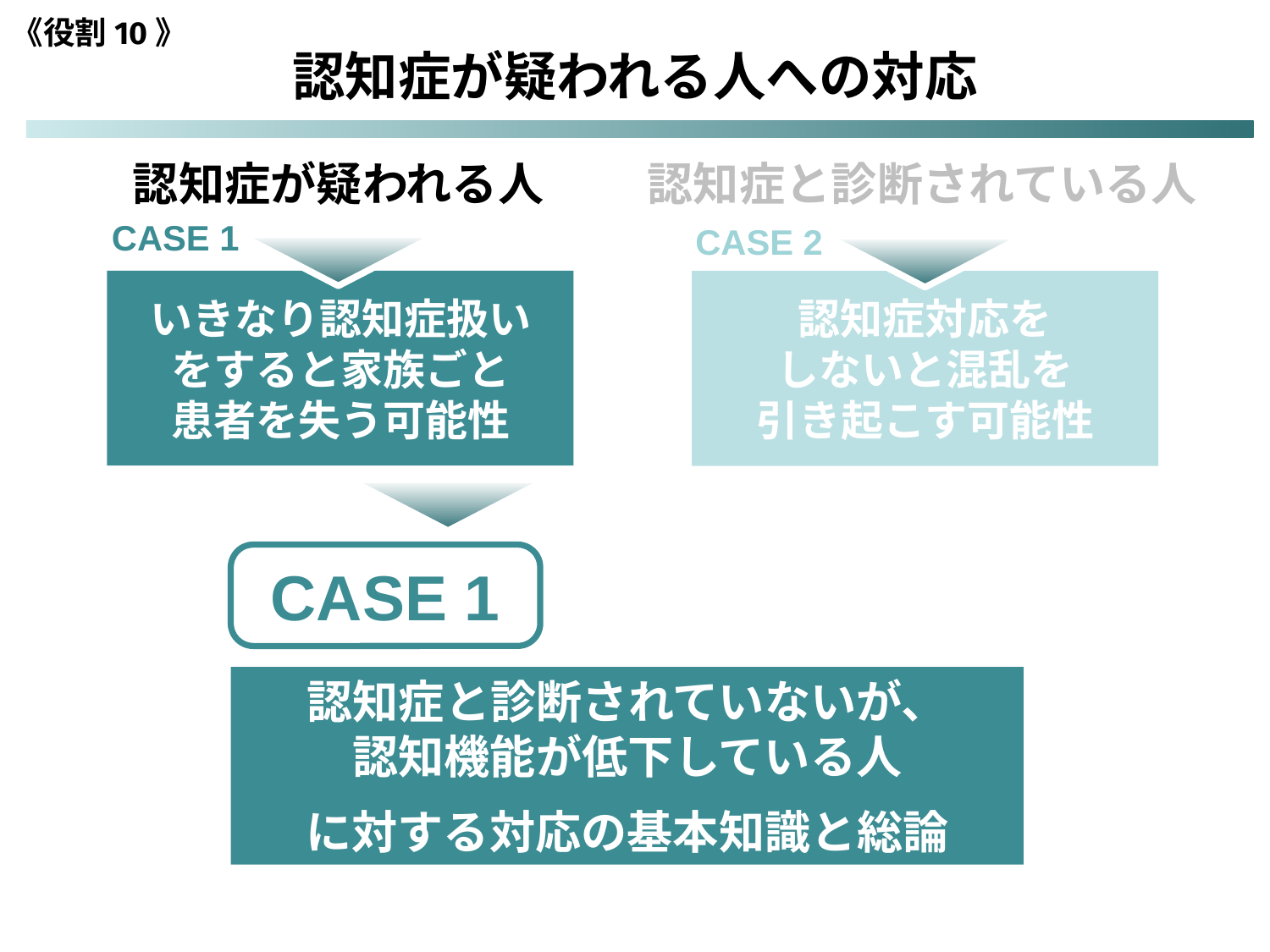

《役割10》
認知症が疑われる人への対応

認知症が疑われる人
認知症と診断されている人
CASE 1
CASE 2

いきなり認知症扱い
をすると家族ごと
患者を失う可能性
認知症対応を
しないと混乱を
引き起こす可能性

CASE 1
認知症と診断されていないが、
認知機能が低下している人
に対する対応の基本知識と総論